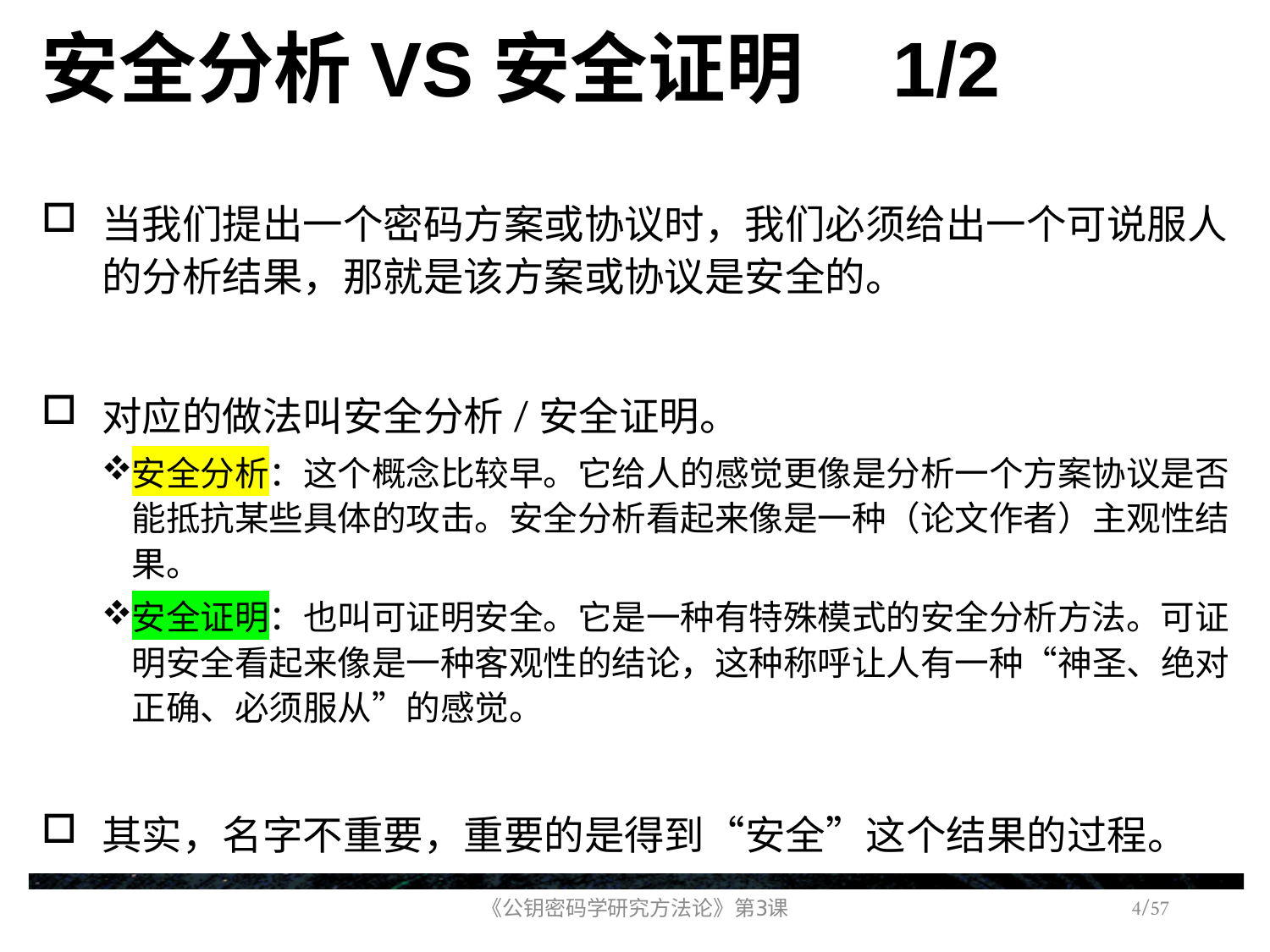

# 安全分析VS安全证明    1/2
当我们提出一个密码方案或协议时，我们必须给出一个可说服人的分析结果，那就是该方案或协议是安全的。

对应的做法叫安全分析/安全证明。
安全分析：这个概念比较早。它给人的感觉更像是分析一个方案协议是否能抵抗某些具体的攻击。安全分析看起来像是一种（论文作者）主观性结果。
安全证明：也叫可证明安全。它是一种有特殊模式的安全分析方法。可证明安全看起来像是一种客观性的结论，这种称呼让人有一种“神圣、绝对正确、必须服从”的感觉。

其实，名字不重要，重要的是得到“安全”这个结果的过程。
《公钥密码学研究方法论》第3课
4/57